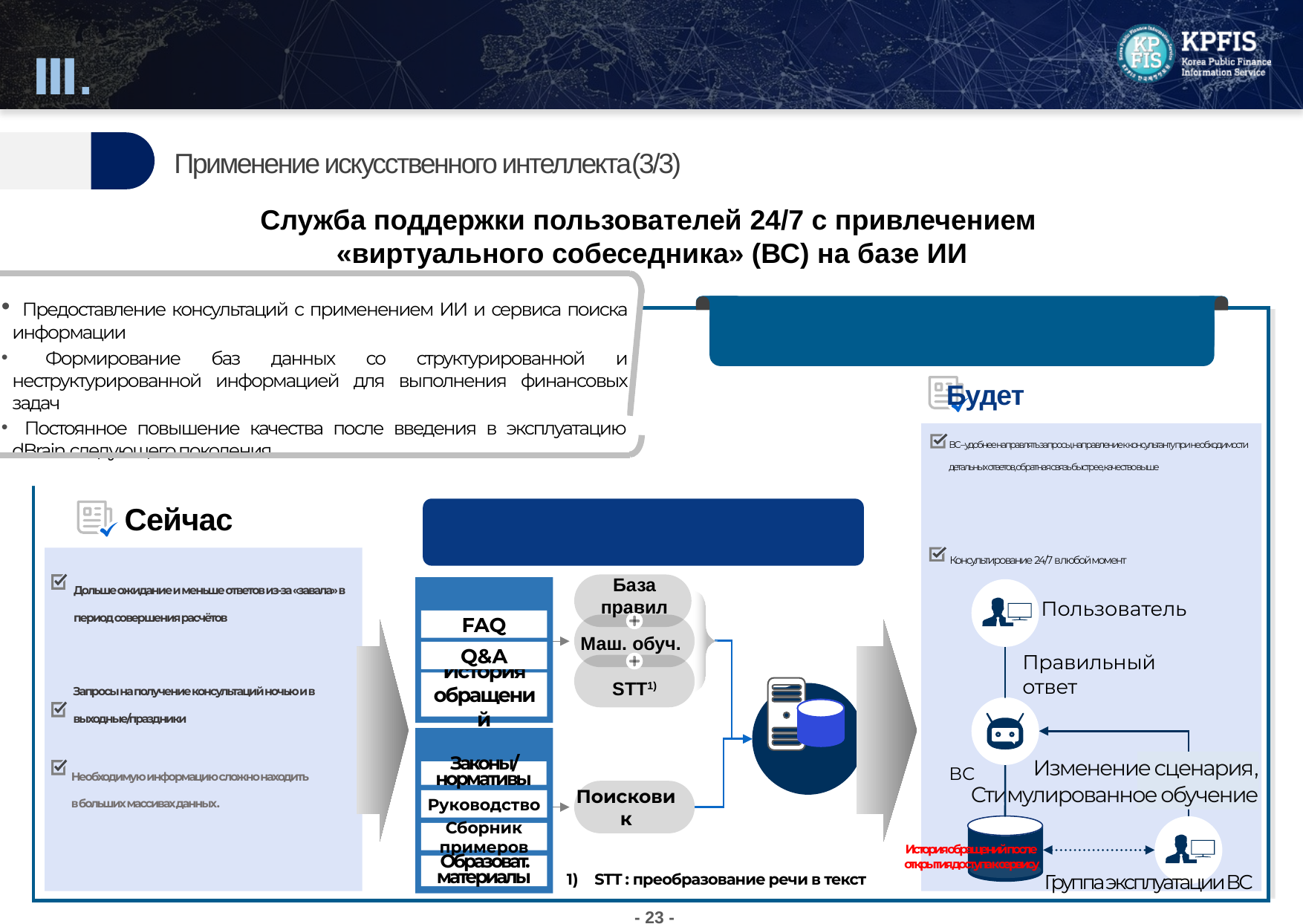

Ⅲ.
D.N.A.(данные, сетевое взаимодействие, ИИ)
04

Применение искусственного интеллекта(3/3)
Служба поддержки пользователей 24/7 с привлечением
«виртуального собеседника» (ВС) на базе ИИ

 Предоставление консультаций с применением ИИ и сервиса поиска информации
 Формирование баз данных со структурированной и неструктурированной информацией для выполнения финансовых задач
 Постоянное повышение качества после введения в эксплуатацию dBrain следующего поколения

Поддержка пользователя: система ВС

연계된 정보를 활용한 다양한 분석

    Будет

ВС – удобнее направлять запросы, направление к консультанту при необходимости детальных ответов, обратная связь быстрее, качество выше

Система консультирования «ВС»
Сейчас

Консультирование 24/7 в любой момент

Дольше ожидание и меньше ответов из-за «завала» в период совершения расчётов

База правил

Маш. обуч.

STT1)

Переменные
FAQ
Q&A
История обращений

Постоянные
Законы/ нормативы
Руководство
Сборник примеров
Образоват. материалы

Пользователь

Правильный ответ
Запросы на получение консультаций ночью и в выходные/праздники

Chatbot
DB
Изменение сценария,
Стимулированное обучение
Сервер
ВС
Необходимую информацию сложно находить в больших массивах данных.

ВС

Поисковик

История обращений после
открытия доступа к сервису

STT : преобразование речи в текст
Группа эксплуатации ВС
- 23 -